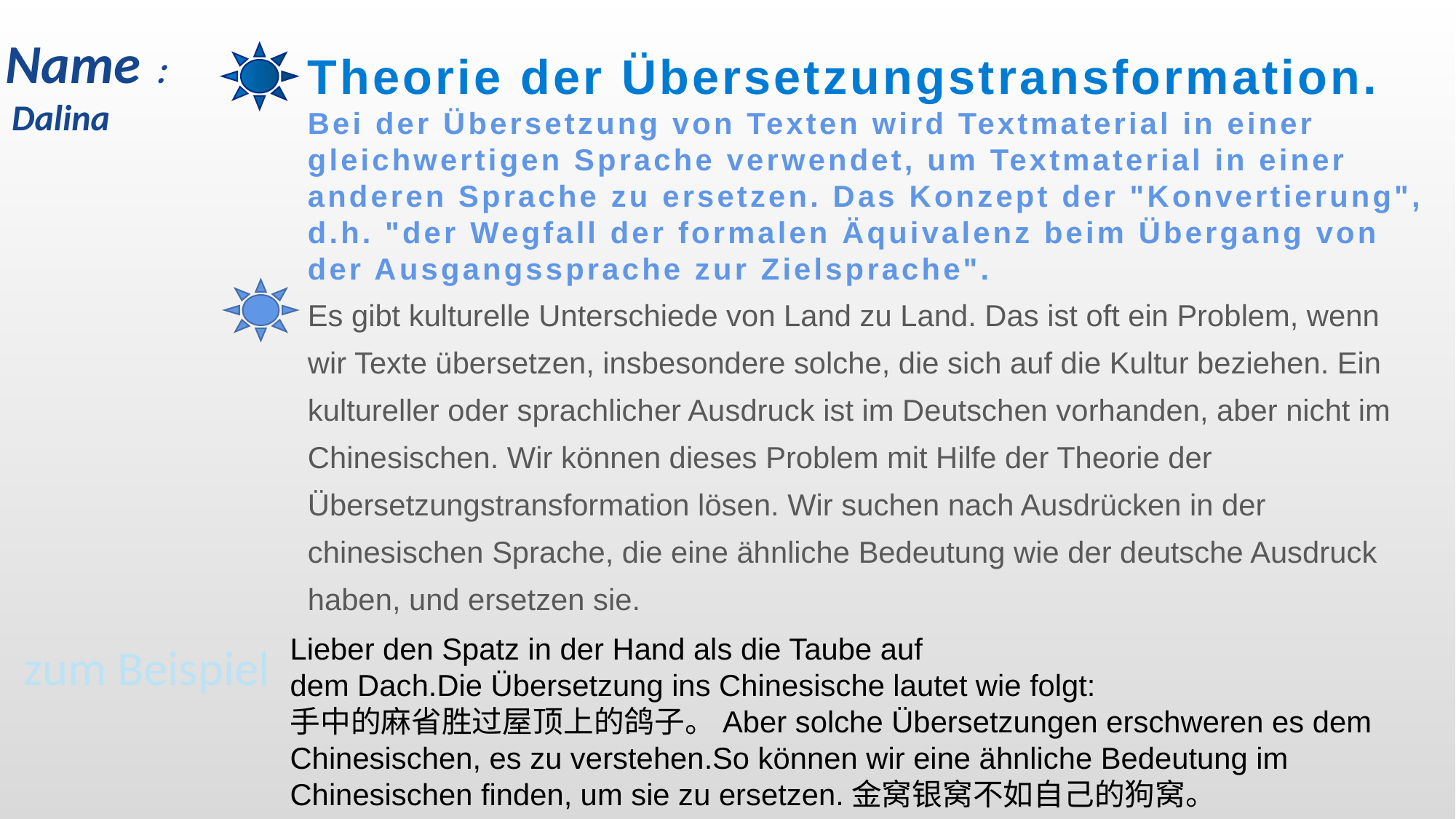

Theorie der Übersetzungstransformation.
Bei der Übersetzung von Texten wird Textmaterial in einer gleichwertigen Sprache verwendet, um Textmaterial in einer anderen Sprache zu ersetzen. Das Konzept der "Konvertierung", d.h. "der Wegfall der formalen Äquivalenz beim Übergang von der Ausgangssprache zur Zielsprache".
Name：
 Dalina

Es gibt kulturelle Unterschiede von Land zu Land. Das ist oft ein Problem, wenn wir Texte übersetzen, insbesondere solche, die sich auf die Kultur beziehen. Ein kultureller oder sprachlicher Ausdruck ist im Deutschen vorhanden, aber nicht im Chinesischen. Wir können dieses Problem mit Hilfe der Theorie der Übersetzungstransformation lösen. Wir suchen nach Ausdrücken in der chinesischen Sprache, die eine ähnliche Bedeutung wie der deutsche Ausdruck haben, und ersetzen sie.
Lieber den Spatz in der Hand als die Taube auf
dem Dach.Die Übersetzung ins Chinesische lautet wie folgt:
手中的麻省胜过屋顶上的鸽子。Aber solche Übersetzungen erschweren es dem Chinesischen, es zu verstehen.So können wir eine ähnliche Bedeutung im Chinesischen finden, um sie zu ersetzen.金窝银窝不如自己的狗窝。
zum Beispiel